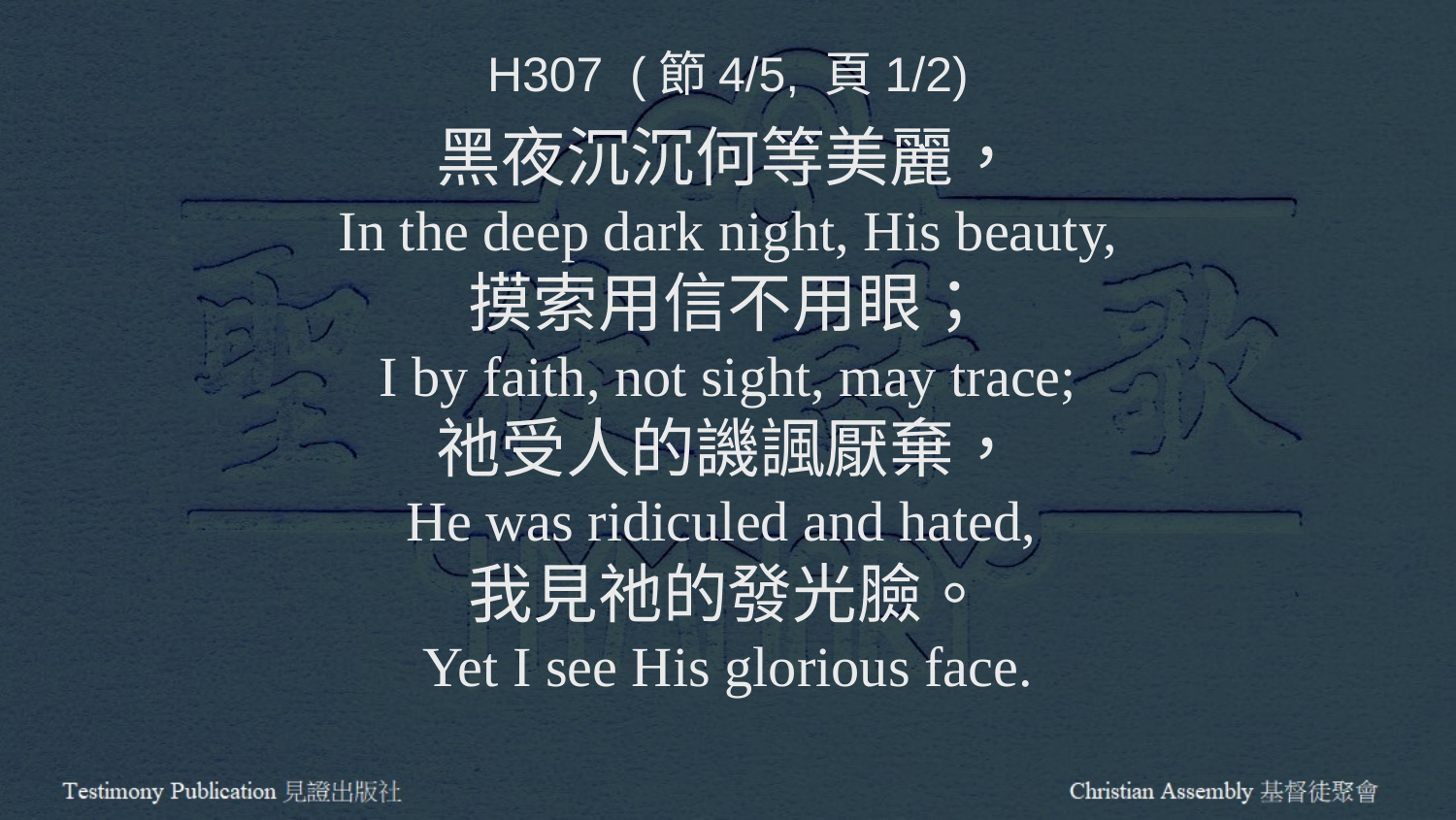

H307  (節4/5, 頁1/2)
黑夜沉沉何等美麗，
In the deep dark night, His beauty,
摸索用信不用眼；
I by faith, not sight, may trace;
祂受人的譏諷厭棄，
He was ridiculed and hated,
我見祂的發光臉。
Yet I see His glorious face.